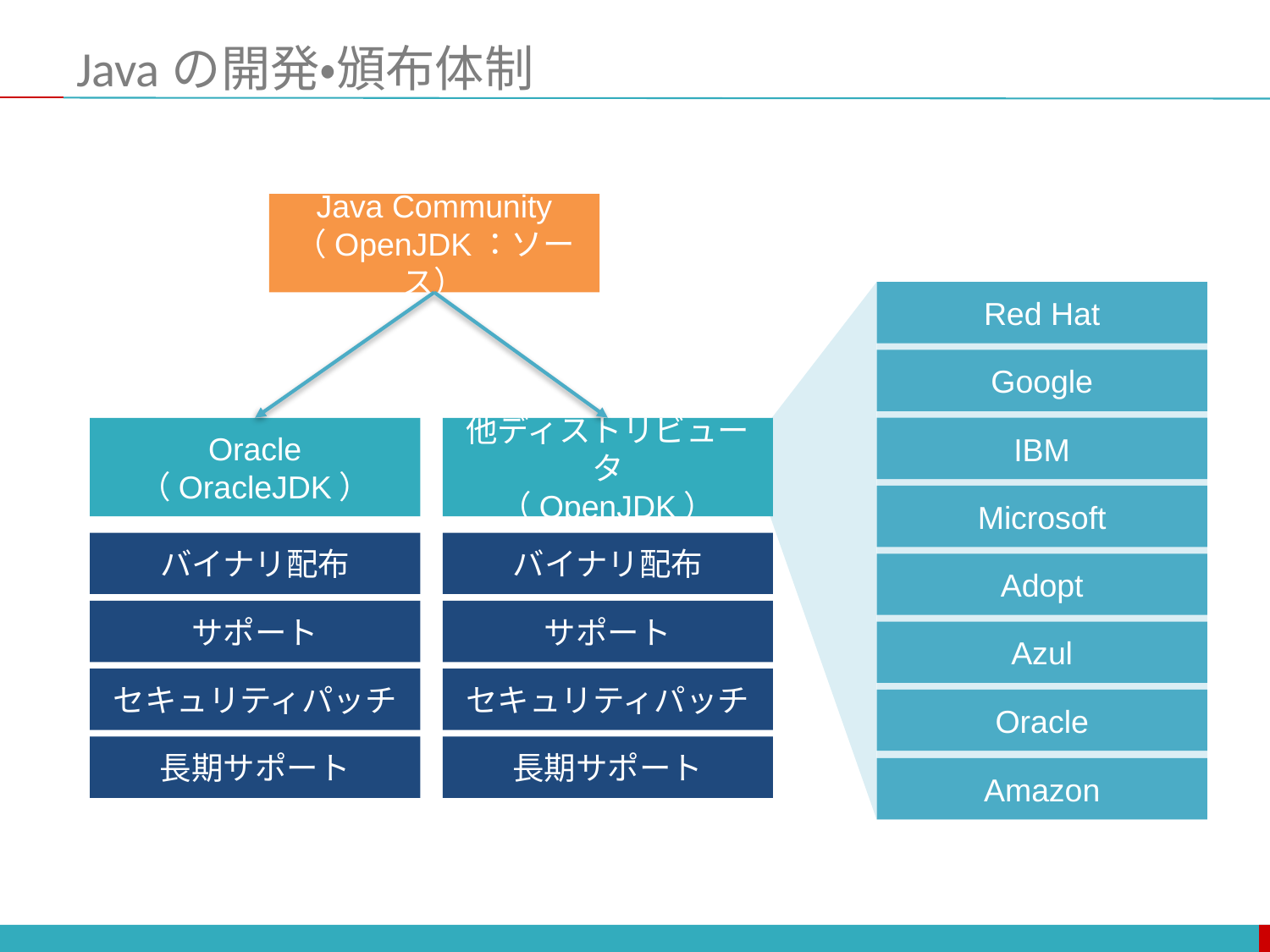

# Javaの開発・頒布体制
Java Community
（OpenJDK：ソース）

Red Hat
Oracle
（OracleJDK）
バイナリ配布
サポート
セキュリティパッチ
長期サポート
他ディストリビュータ
（OpenJDK）
バイナリ配布
サポート
セキュリティパッチ
長期サポート
Google
IBM
Microsoft
Adopt
Azul
Oracle
Amazon